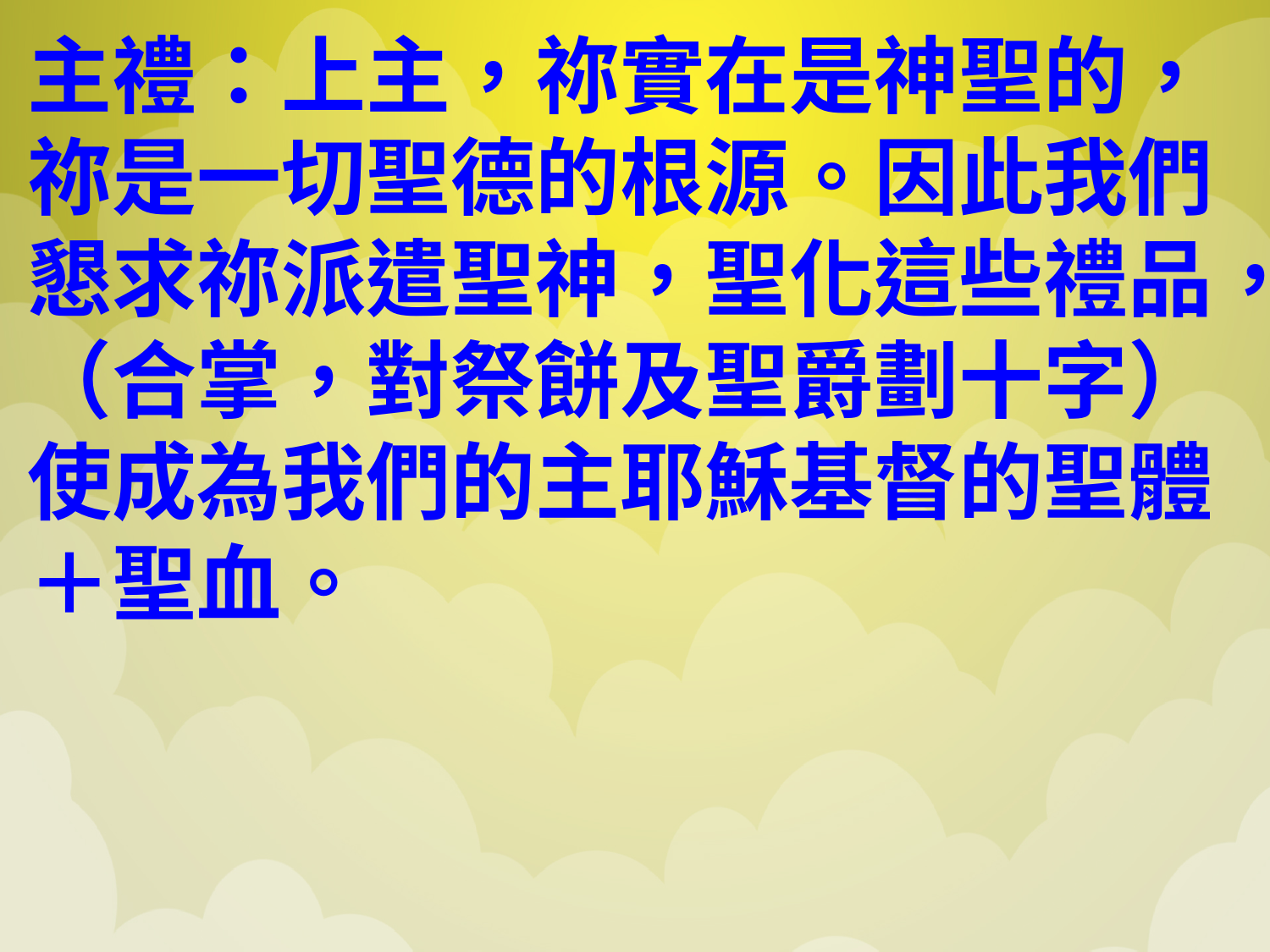

主禮：上主，祢實在是神聖的，祢是一切聖德的根源。因此我們懇求祢派遣聖神，聖化這些禮品，（合掌，對祭餅及聖爵劃十字）使成為我們的主耶穌基督的聖體＋聖血。